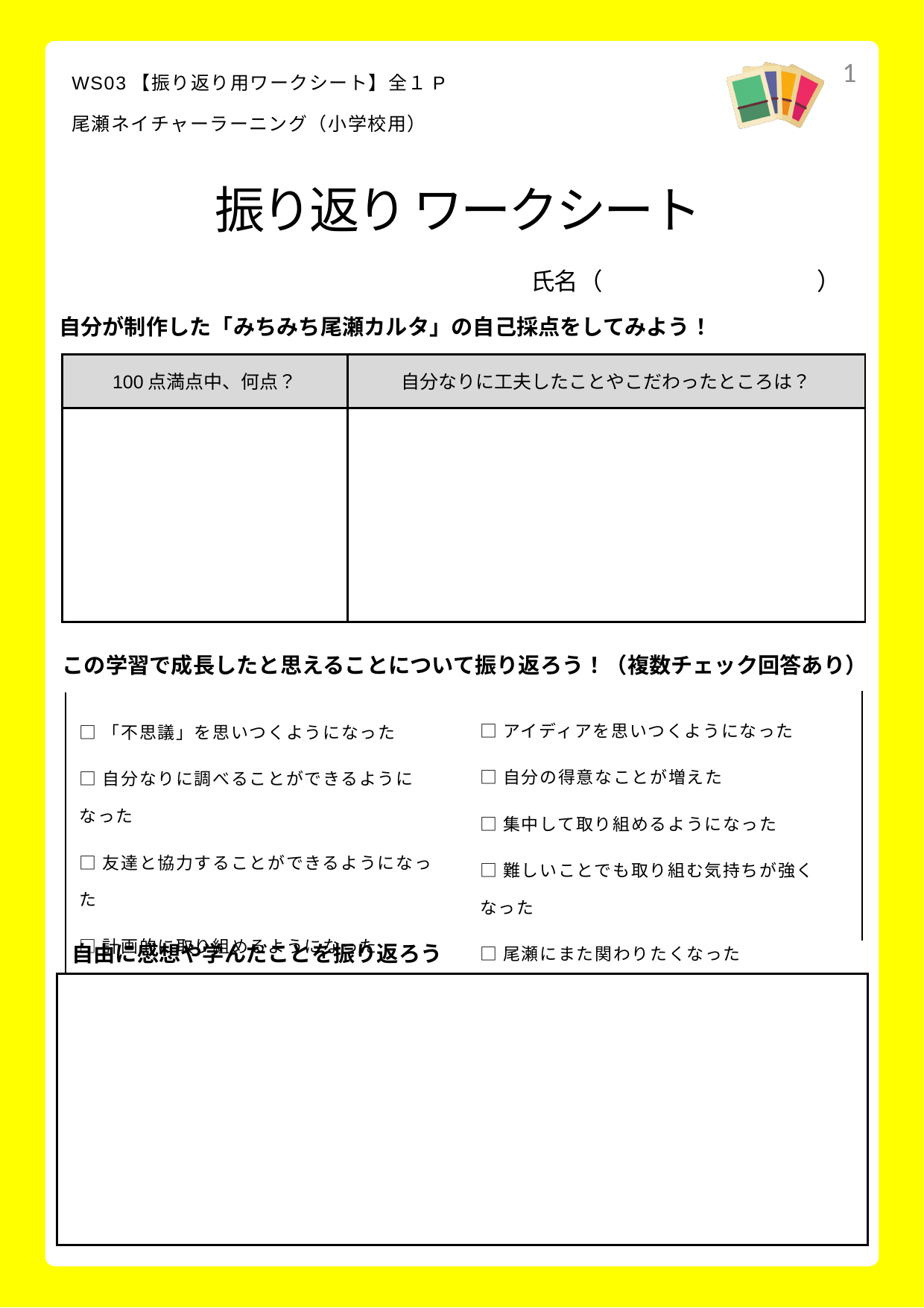

1
WS03【振り返り用ワークシート】全１P
尾瀬ネイチャーラーニング（小学校用）

振り返り ワークシート
氏名（　　　　　　　　　）
自分が制作した「みちみち尾瀬カルタ」の自己採点をしてみよう！
| 100点満点中、何点？ | 自分なりに工夫したことやこだわったところは？ |
| --- | --- |
|  |  |
この学習で成長したと思えることについて振り返ろう！（複数チェック回答あり）
| □アイディアを思いつくようになった □自分の得意なことが増えた □集中して取り組めるようになった □難しいことでも取り組む気持ちが強くなった □尾瀬にまた関わりたくなった |
| --- |
| □「不思議」を思いつくようになった □自分なりに調べることができるようになった □友達と協力することができるようになった □計画的に取り組めるようになった □尾瀬のことがよく理解できた |
| --- |
自由に感想や学んだことを振り返ろう
|  |
| --- |